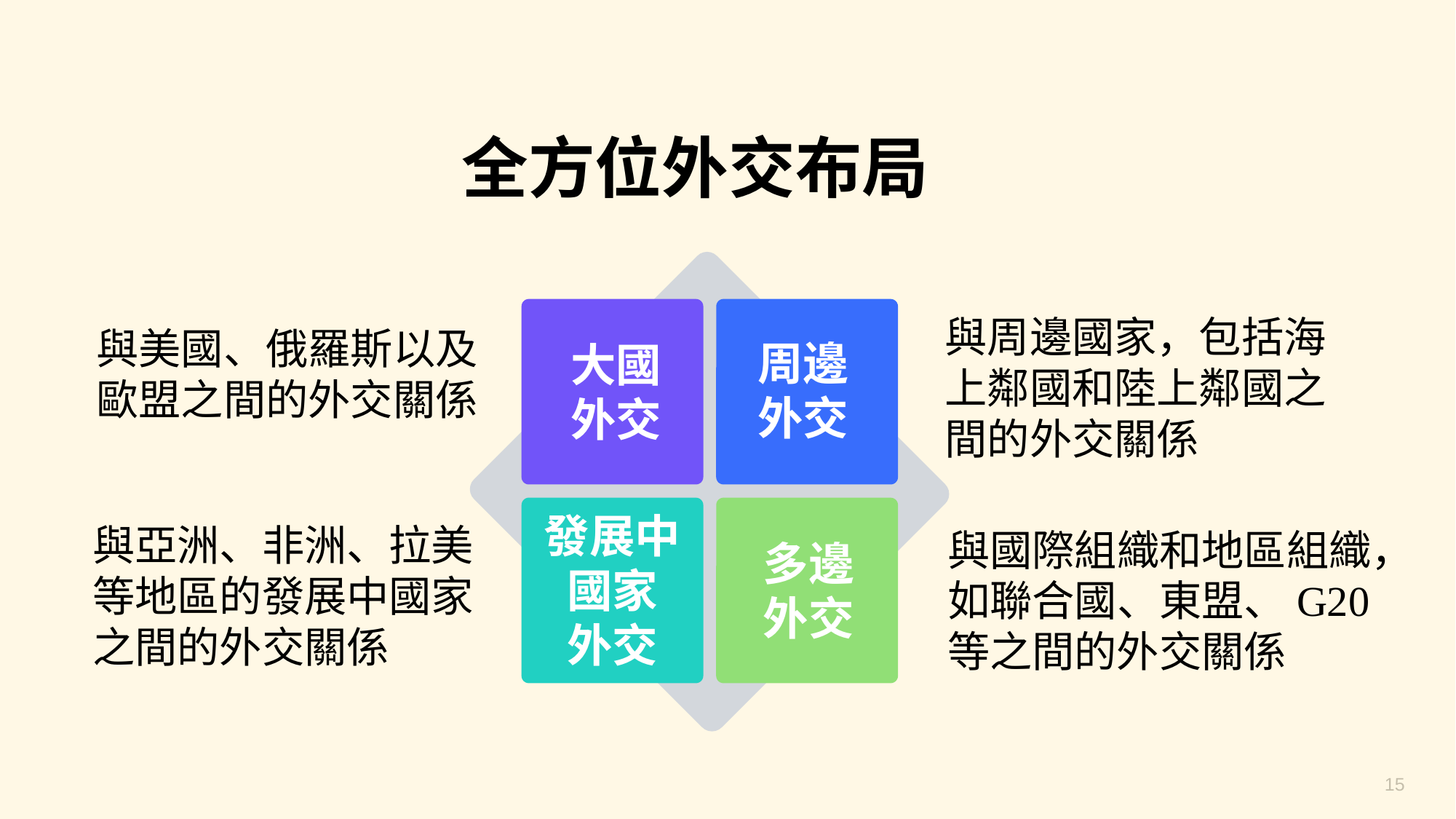

全方位外交布局

與周邊國家，包括海上鄰國和陸上鄰國之間的外交關係
與美國、俄羅斯以及歐盟之間的外交關係
周邊外交
大國外交
發展中
國家
外交
與亞洲、非洲、拉美等地區的發展中國家之間的外交關係
與國際組織和地區組織，如聯合國、東盟、G20等之間的外交關係
多邊外交